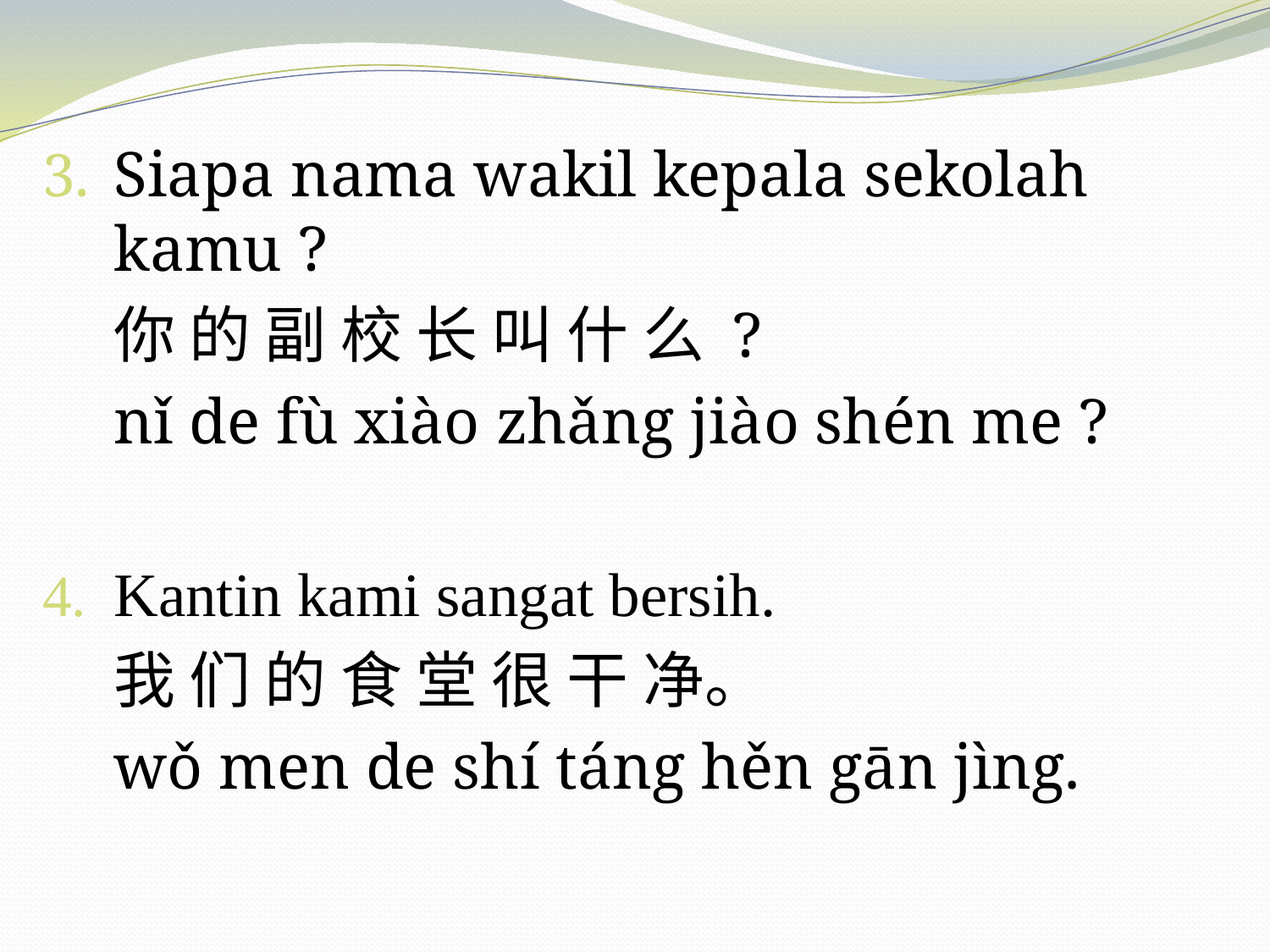

Siapa nama wakil kepala sekolah kamu ?
	你 的 副 校 长 叫 什 么 ?
	nǐ de fù xiào zhǎng jiào shén me ?

Kantin kami sangat bersih.
	我 们 的 食 堂 很 干 净。
	wǒ men de shí táng hěn gān jìng.